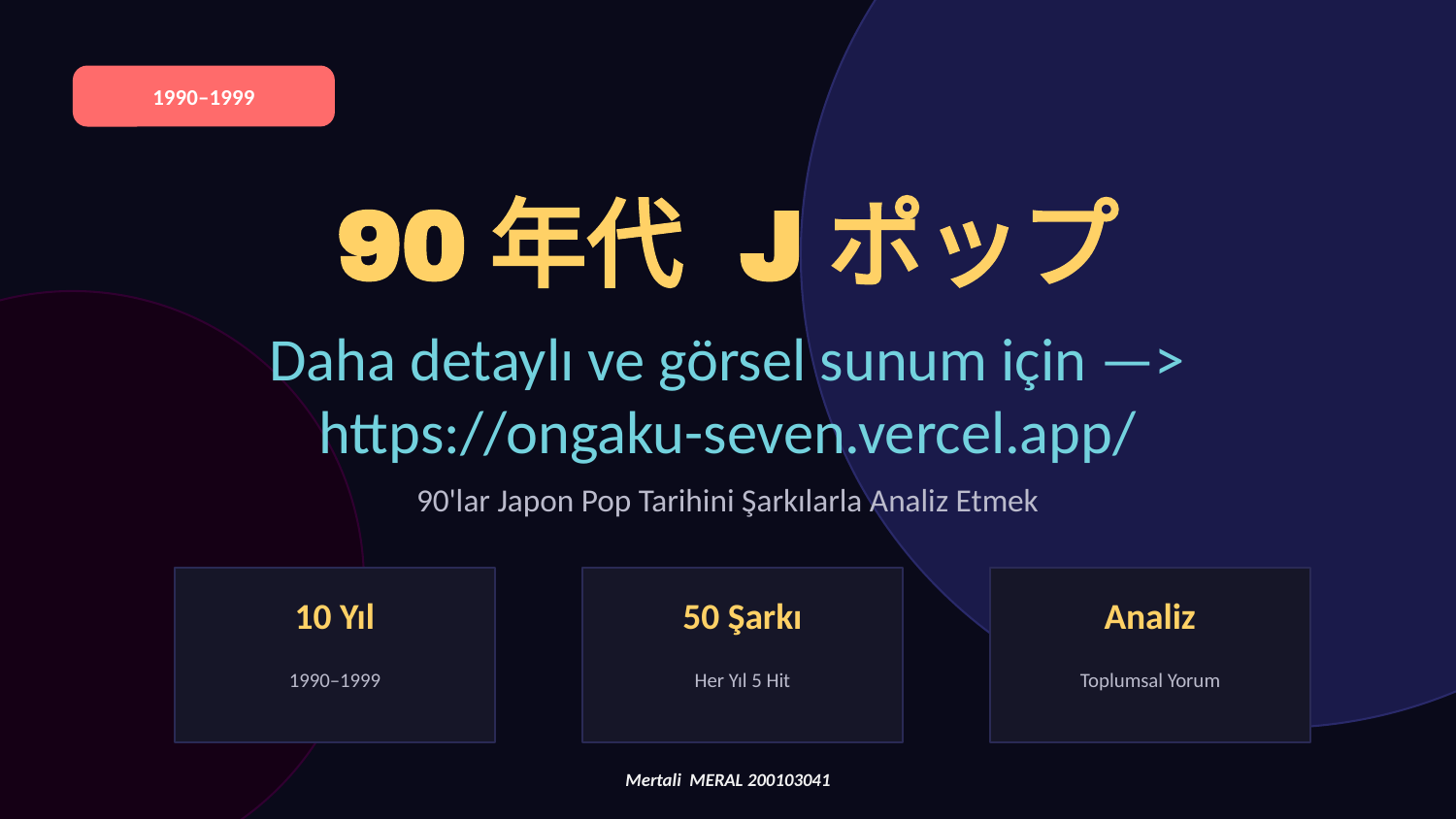

1990–1999
90年代 Jポップ

Daha detaylı ve görsel sunum için —> https://ongaku-seven.vercel.app/
90'lar Japon Pop Tarihini Şarkılarla Analiz Etmek

10 Yıl
50 Şarkı
Analiz
1990–1999
Her Yıl 5 Hit
Toplumsal Yorum
Mertali  MERAL 200103041